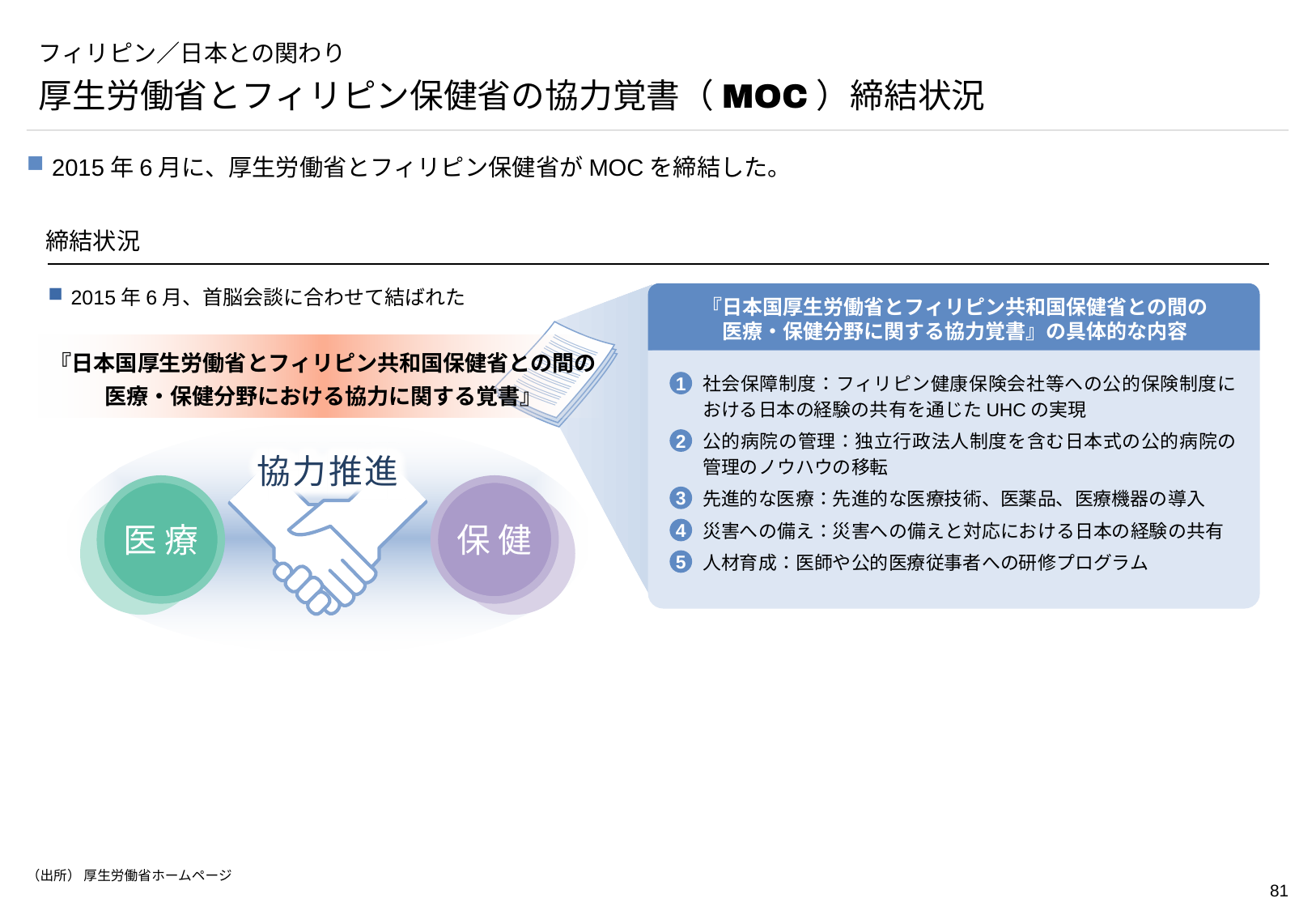

# フィリピン／日本との関わり
厚生労働省とフィリピン保健省の協力覚書（MOC）締結状況
2015年6月に、厚生労働省とフィリピン保健省がMOCを締結した。
締結状況
2015年6月、首脳会談に合わせて結ばれた
『日本国厚生労働省とフィリピン共和国保健省との間の
医療・保健分野に関する協力覚書』の具体的な内容

『日本国厚生労働省とフィリピン共和国保健省との間の
医療・保健分野における協力に関する覚書』
社会保障制度：フィリピン健康保険会社等への公的保険制度における日本の経験の共有を通じたUHCの実現
公的病院の管理：独立行政法人制度を含む日本式の公的病院の管理のノウハウの移転
先進的な医療：先進的な医療技術、医薬品、医療機器の導入
災害への備え：災害への備えと対応における日本の経験の共有
人材育成：医師や公的医療従事者への研修プログラム
1

2
協力推進
協力推進

医 療

保 健

3
4
5
（出所） 厚生労働省ホームページ